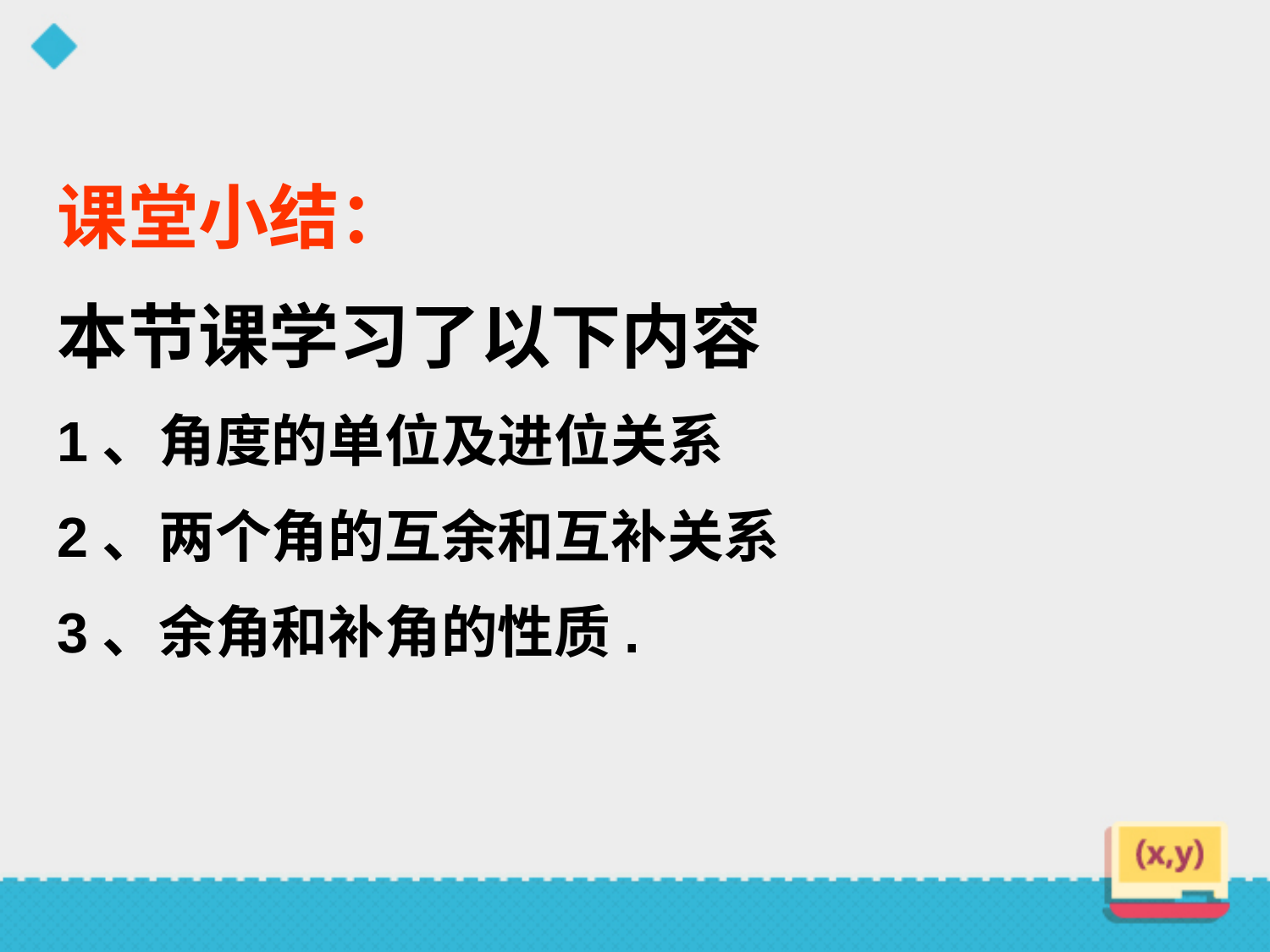

课堂小结：
本节课学习了以下内容
1、角度的单位及进位关系
2、两个角的互余和互补关系
3、余角和补角的性质.